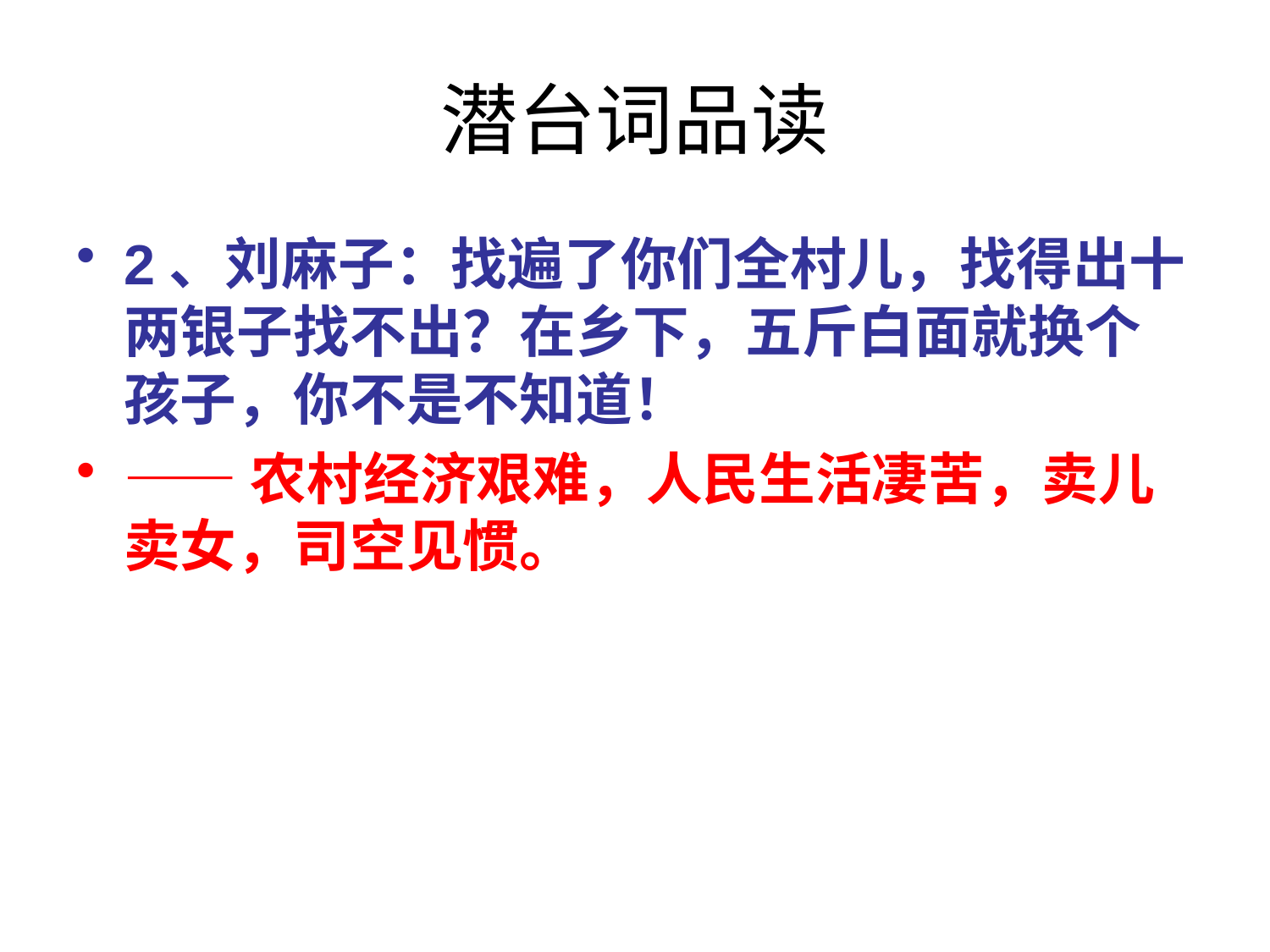

# 潜台词品读
2、刘麻子：找遍了你们全村儿，找得出十两银子找不出？在乡下，五斤白面就换个孩子，你不是不知道！
——农村经济艰难，人民生活凄苦，卖儿卖女，司空见惯。